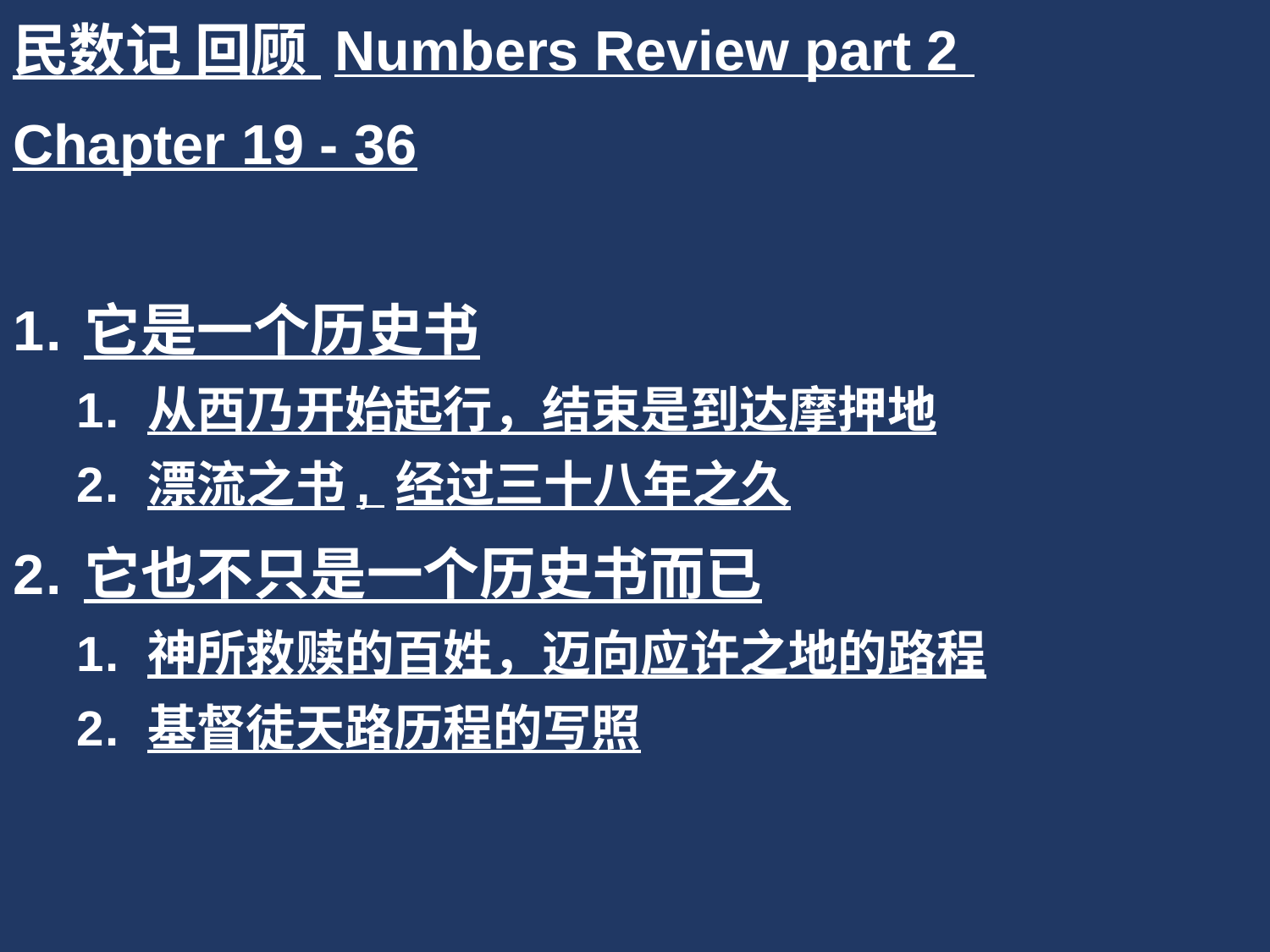

民数记 回顾 Numbers Review part 2
Chapter 19 - 36

它是一个历史书
从西乃开始起行，结束是到达摩押地
漂流之书, 经过三十八年之久
它也不只是一个历史书而已
神所救赎的百姓，迈向应许之地的路程
基督徒天路历程的写照